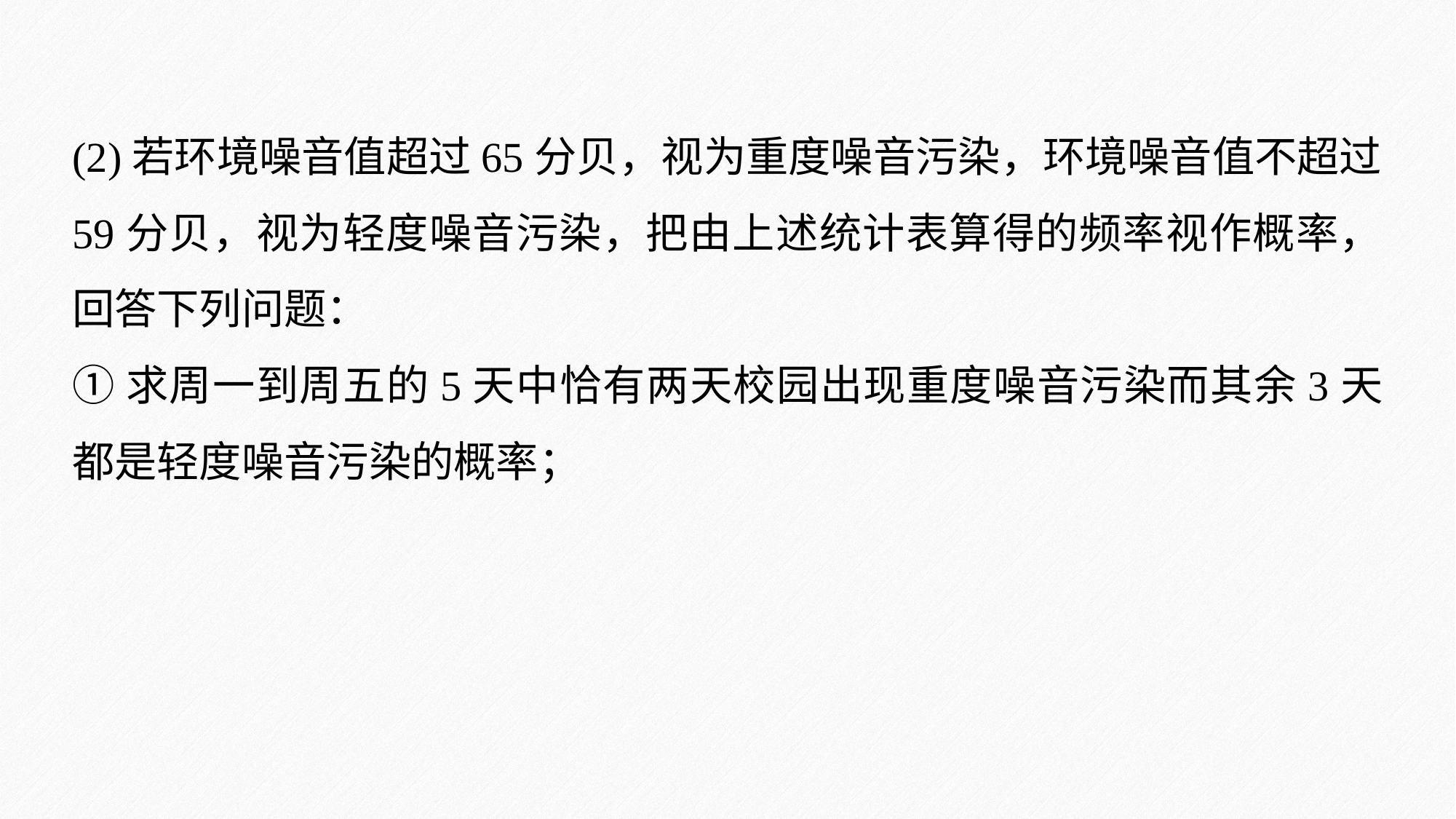

(2)若环境噪音值超过65分贝，视为重度噪音污染，环境噪音值不超过59分贝，视为轻度噪音污染，把由上述统计表算得的频率视作概率，回答下列问题：
①求周一到周五的5天中恰有两天校园出现重度噪音污染而其余3天都是轻度噪音污染的概率；